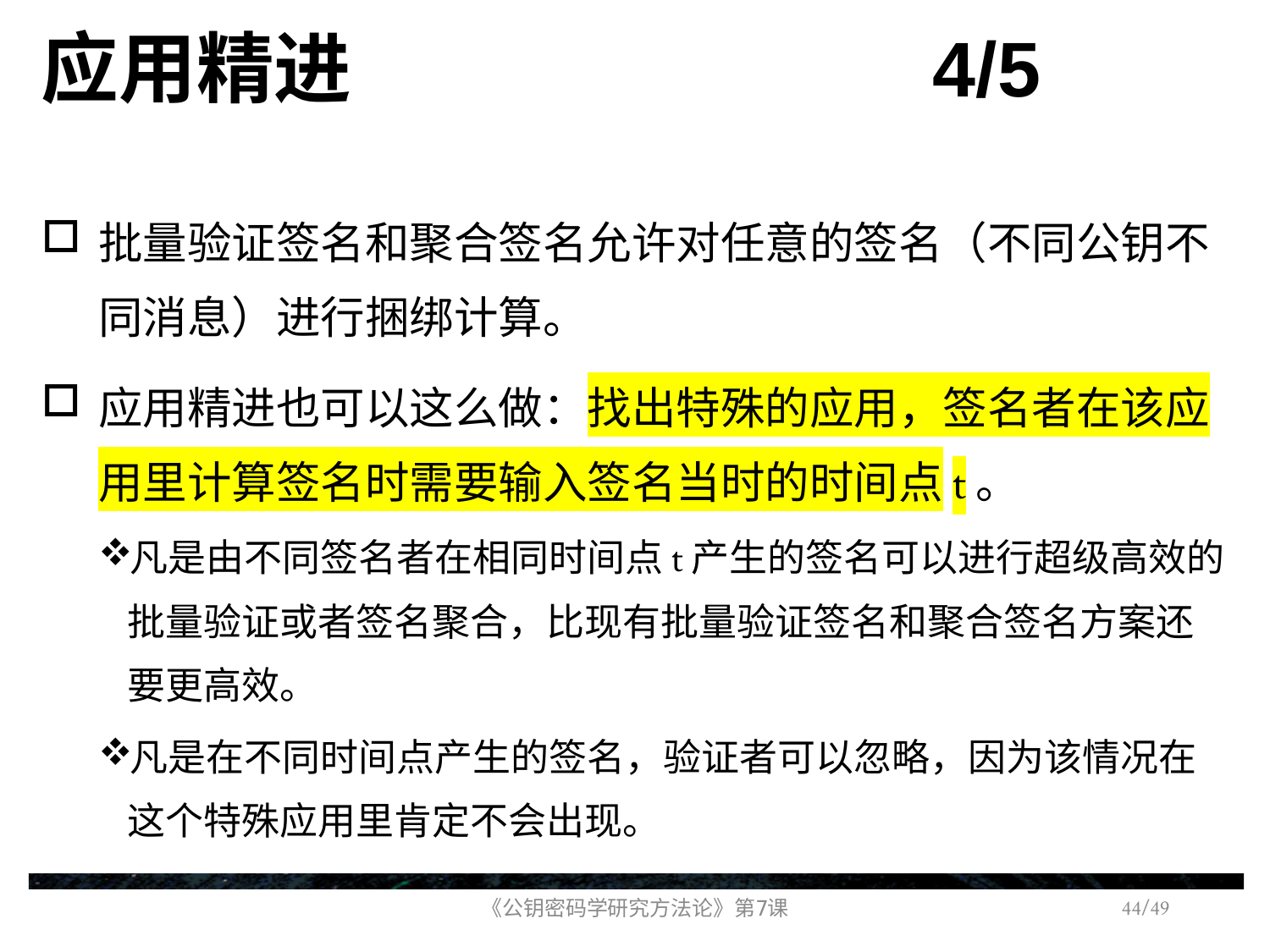

# 应用精进                                4/5
批量验证签名和聚合签名允许对任意的签名（不同公钥不同消息）进行捆绑计算。
应用精进也可以这么做：找出特殊的应用，签名者在该应用里计算签名时需要输入签名当时的时间点t。
凡是由不同签名者在相同时间点t产生的签名可以进行超级高效的批量验证或者签名聚合，比现有批量验证签名和聚合签名方案还要更高效。
凡是在不同时间点产生的签名，验证者可以忽略，因为该情况在这个特殊应用里肯定不会出现。
《公钥密码学研究方法论》第7课
44/49